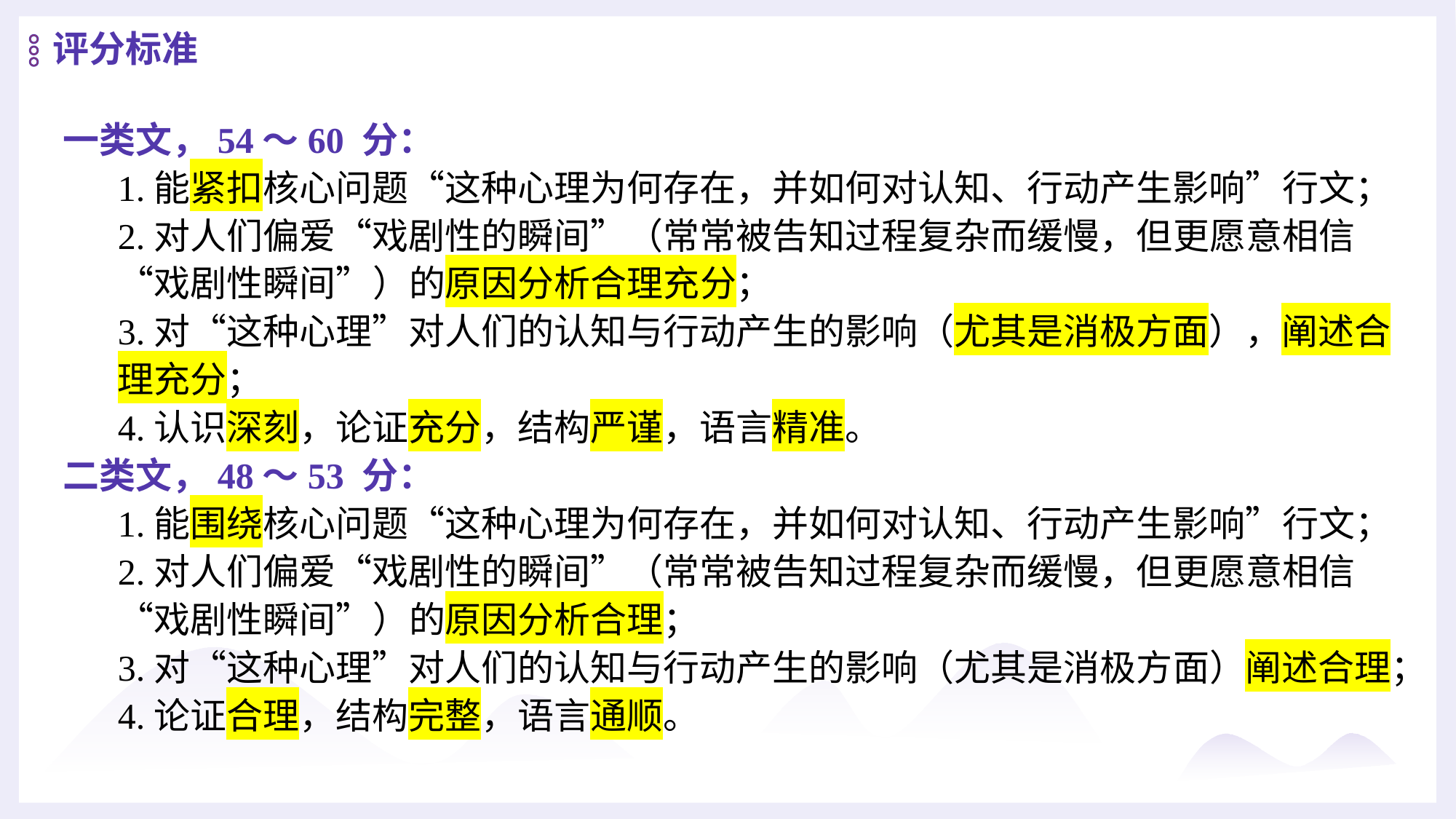

评分标准
一类文，54～60 分：
1.能紧扣核心问题“这种心理为何存在，并如何对认知、行动产生影响”行文；
2.对人们偏爱“戏剧性的瞬间”（常常被告知过程复杂而缓慢，但更愿意相信“戏剧性瞬间”）的原因分析合理充分；
3.对“这种心理”对人们的认知与行动产生的影响（尤其是消极方面），阐述合理充分；
4.认识深刻，论证充分，结构严谨，语言精准。
二类文，48～53 分：
1.能围绕核心问题“这种心理为何存在，并如何对认知、行动产生影响”行文；
2.对人们偏爱“戏剧性的瞬间”（常常被告知过程复杂而缓慢，但更愿意相信“戏剧性瞬间”）的原因分析合理；
3.对“这种心理”对人们的认知与行动产生的影响（尤其是消极方面）阐述合理；
4.论证合理，结构完整，语言通顺。